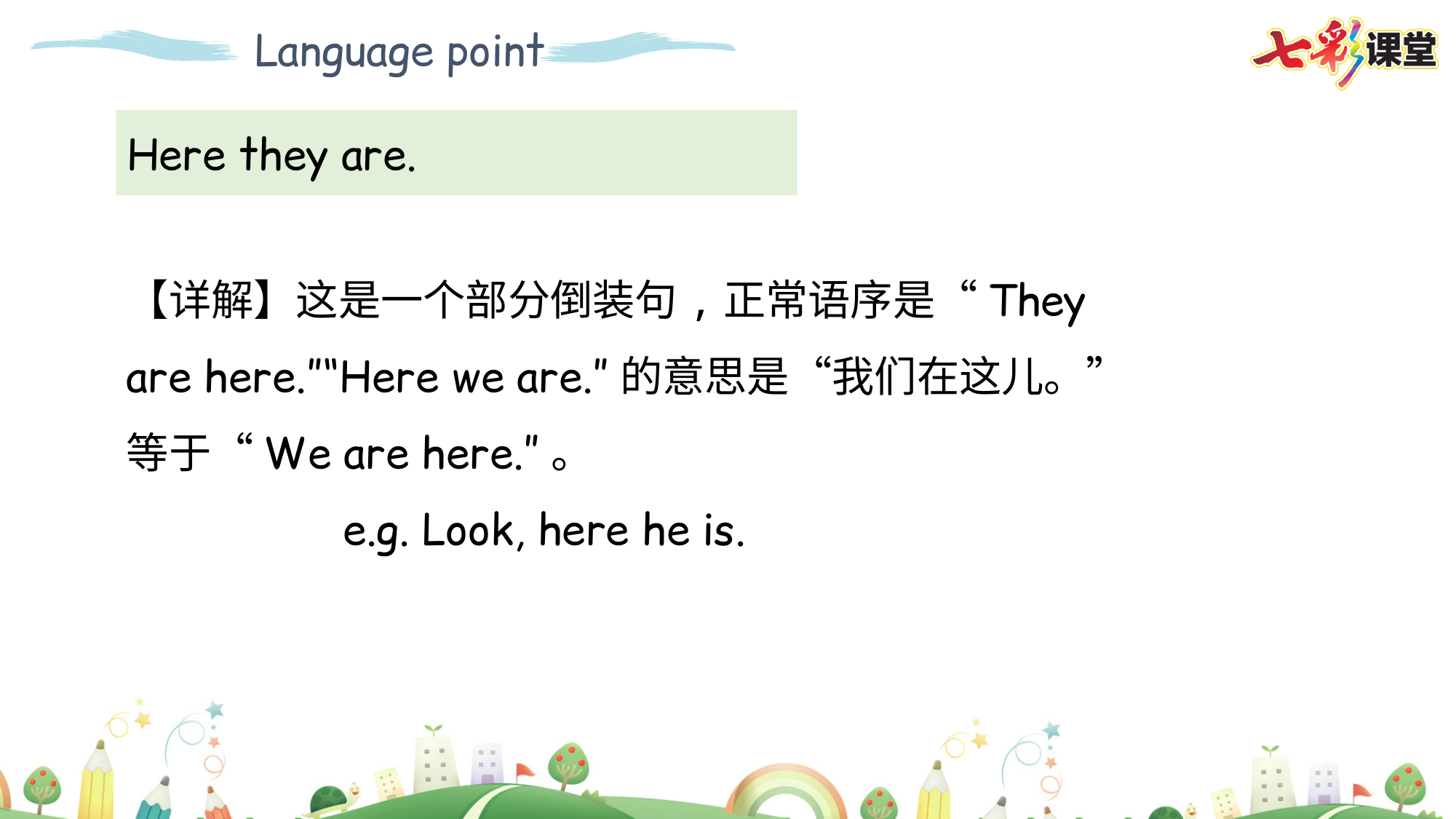

Language point

Here they are.
【详解】这是一个部分倒装句,正常语序是“They are here.”“Here we are.”的意思是“我们在这儿。”等于“We are here.”。
                 e.g. Look, here he is.